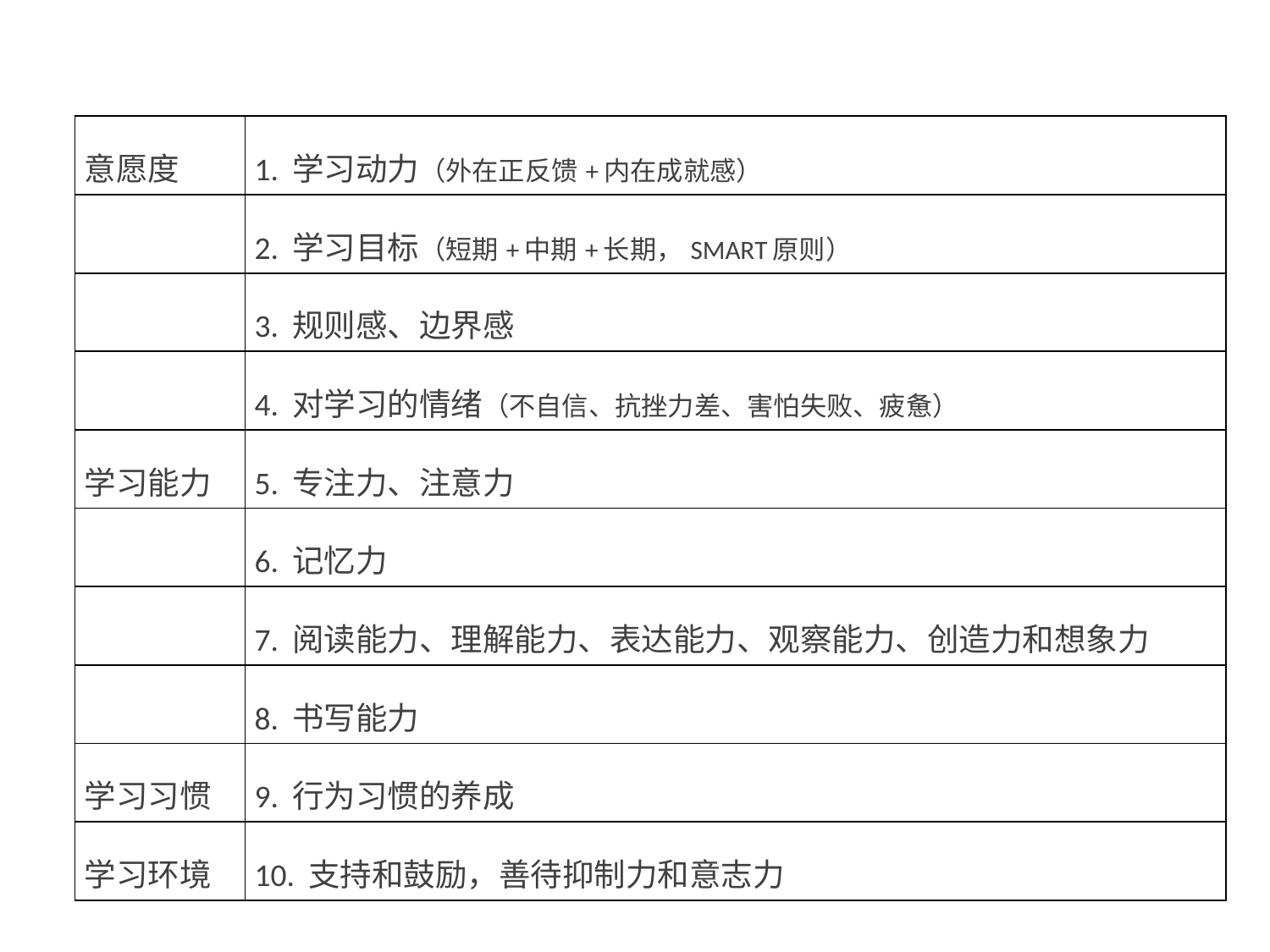

| 意愿度 | 1. 学习动力（外在正反馈+内在成就感） |
| --- | --- |
|  | 2. 学习目标（短期+中期+长期，SMART原则） |
|  | 3. 规则感、边界感 |
|  | 4. 对学习的情绪（不自信、抗挫力差、害怕失败、疲惫） |
| 学习能力 | 5. 专注力、注意力 |
|  | 6. 记忆力 |
|  | 7. 阅读能力、理解能力、表达能力、观察能力、创造力和想象力 |
|  | 8. 书写能力 |
| 学习习惯 | 9. 行为习惯的养成 |
| 学习环境 | 10. 支持和鼓励，善待抑制力和意志力 |